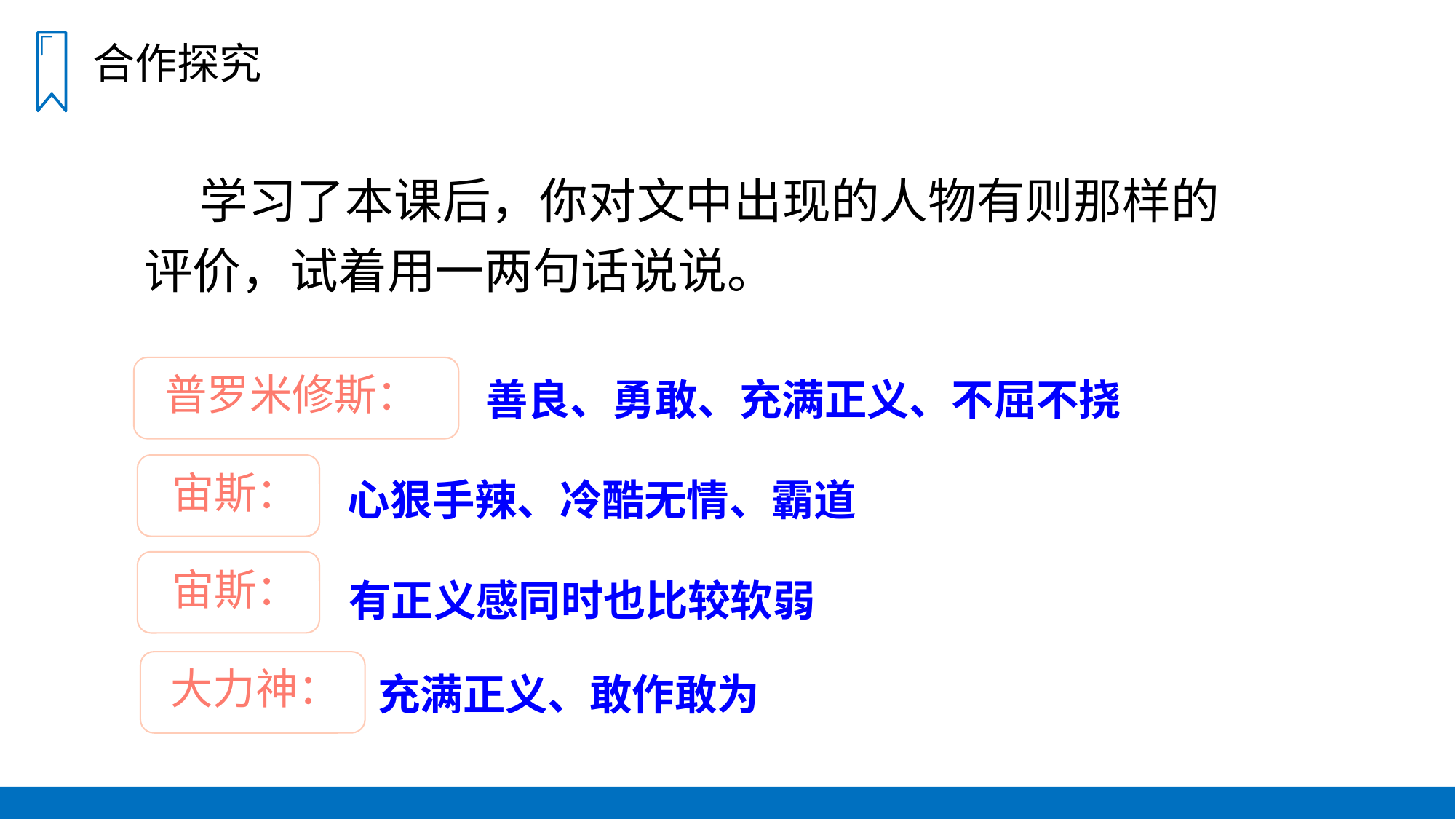

合作探究
    学习了本课后，你对文中出现的人物有则那样的评价，试着用一两句话说说。
普罗米修斯：

善良、勇敢、充满正义、不屈不挠
宙斯：

心狠手辣、冷酷无情、霸道
宙斯：

有正义感同时也比较软弱
大力神：

充满正义、敢作敢为